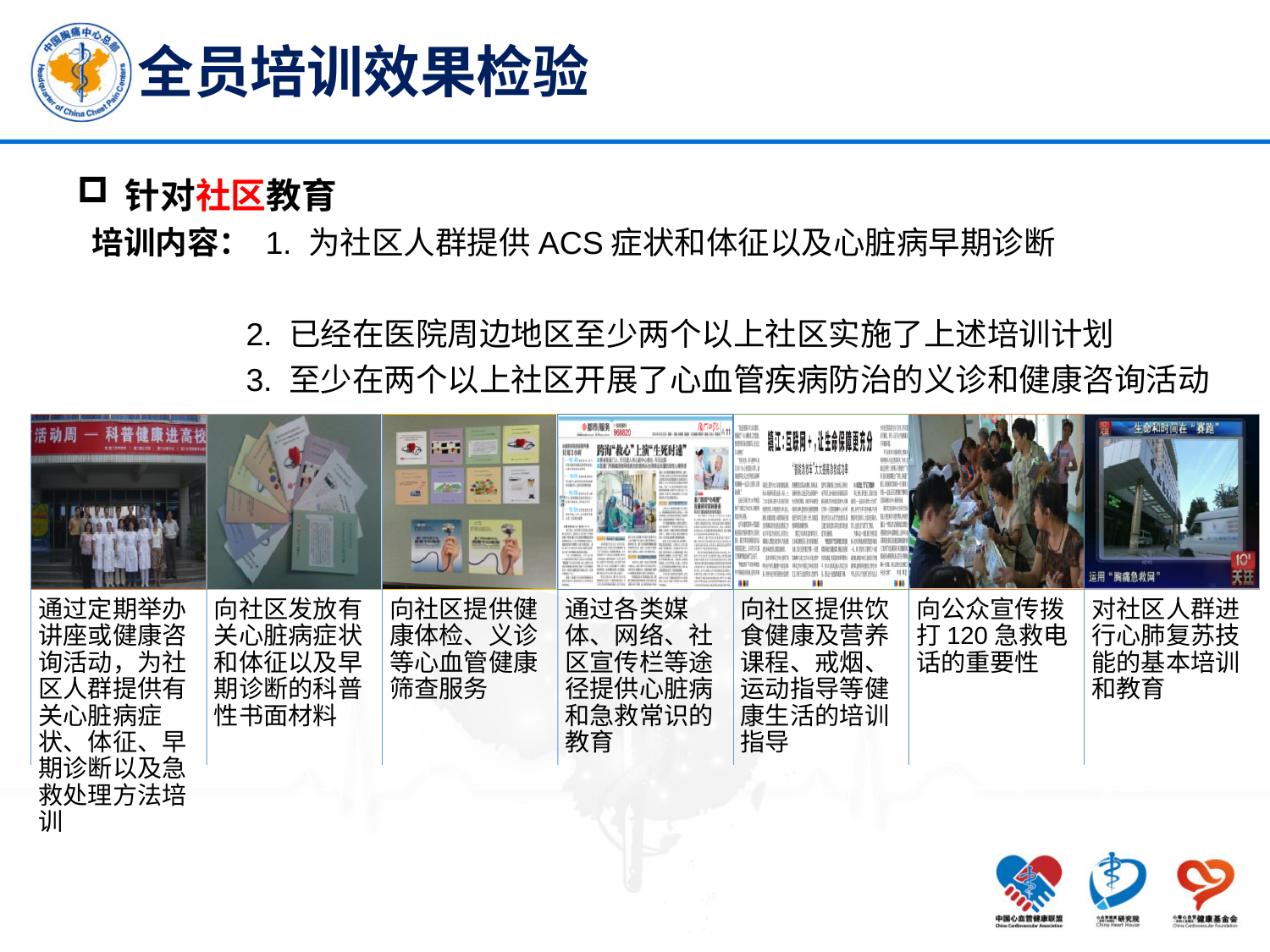

# 全员培训效果检验
针对社区教育
 培训内容： 1. 为社区人群提供ACS症状和体征以及心脏病早期诊断
                   2. 已经在医院周边地区至少两个以上社区实施了上述培训计划
                   3. 至少在两个以上社区开展了心血管疾病防治的义诊和健康咨询活动

通过定期举办讲座或健康咨询活动，为社区人群提供有关心脏病症状、体征、早期诊断以及急救处理方法培训
向社区发放有关心脏病症状和体征以及早期诊断的科普性书面材料
向社区提供健康体检、义诊等心血管健康筛查服务
通过各类媒体、网络、社区宣传栏等途径提供心脏病和急救常识的教育
向社区提供饮食健康及营养课程、戒烟、运动指导等健康生活的培训指导
向公众宣传拨打120急救电话的重要性
对社区人群进行心肺复苏技能的基本培训和教育